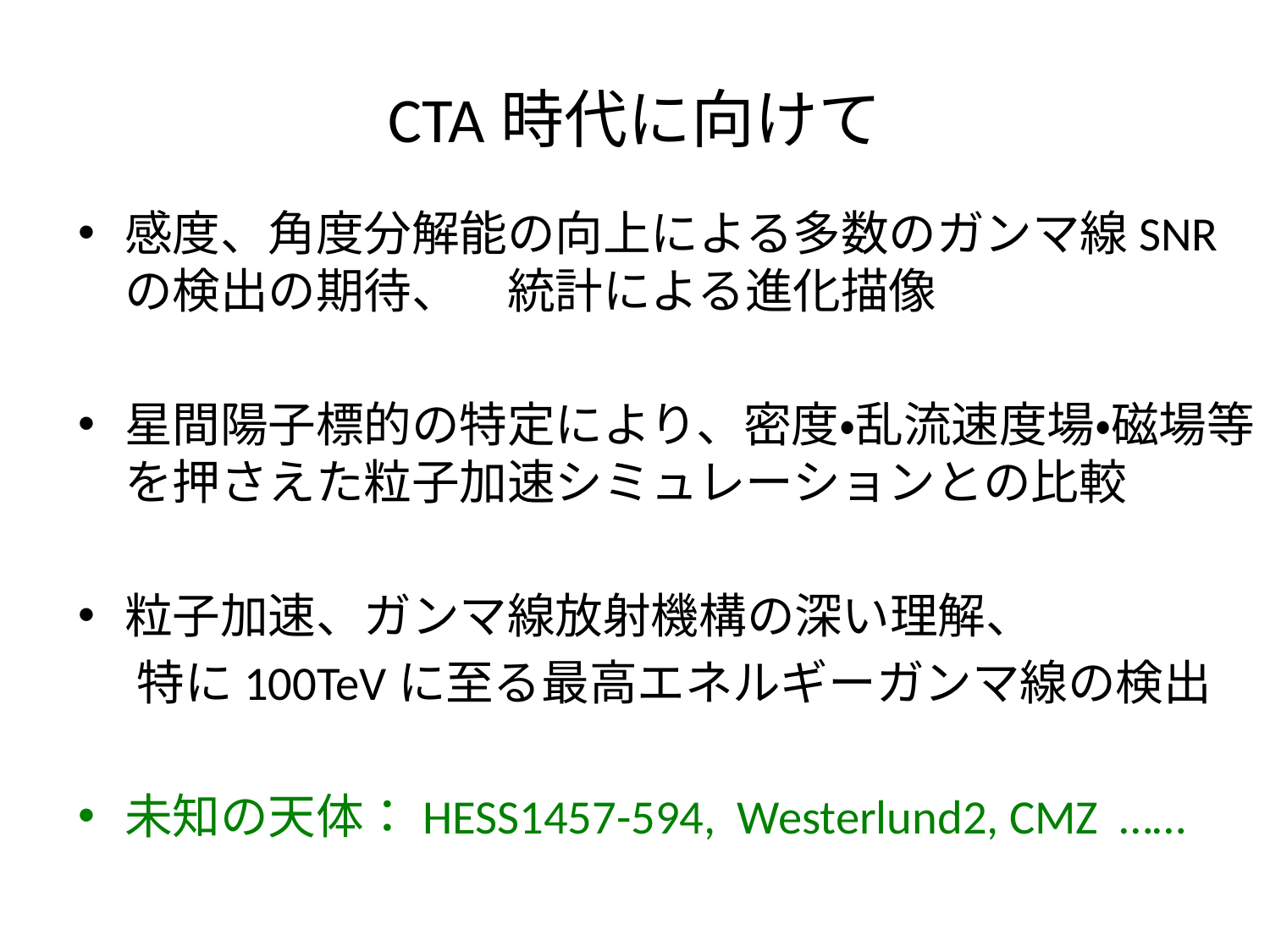

# CTA時代に向けて
感度、角度分解能の向上による多数のガンマ線SNRの検出の期待、　統計による進化描像

星間陽子標的の特定により、密度・乱流速度場・磁場等を押さえた粒子加速シミュレーションとの比較

粒子加速、ガンマ線放射機構の深い理解、
　 特に100TeVに至る最高エネルギーガンマ線の検出

未知の天体：HESS1457-594,  Westerlund2, CMZ  ……